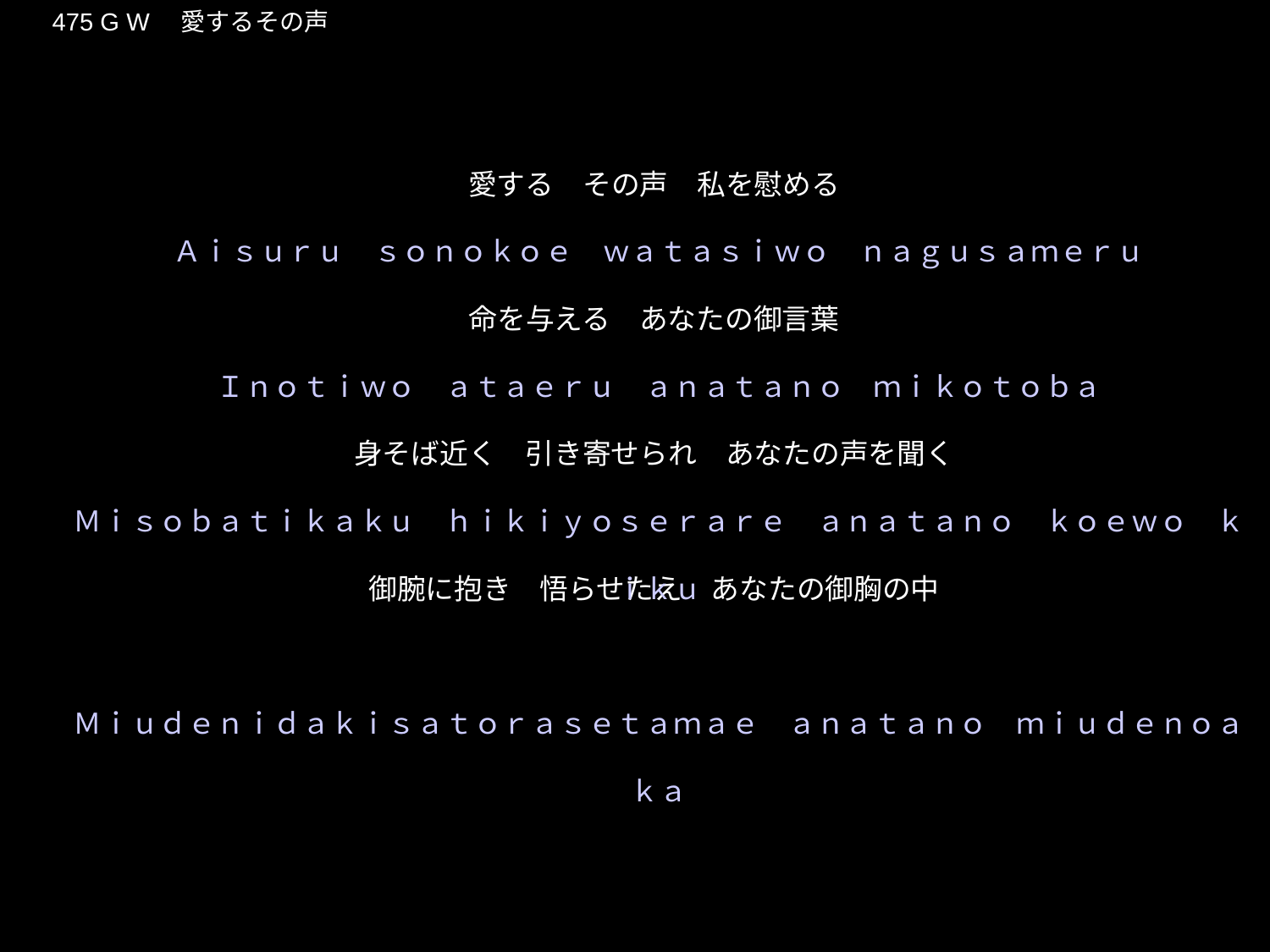

あいするそのこえ
★W
475 G W　愛するその声
★４
愛する　その声　私を慰める

命を与える　あなたの御言葉

身そば近く　引き寄せられ　あなたの声を聞く

御腕に抱き　悟らせたえ　あなたの御胸の中

Ａｉｓｕｒｕ　ｓｏｎｏｋｏｅ　ｗａｔａｓｉｗｏ　ｎａｇｕｓａｍｅｒｕ

Ｉｎｏｔｉｗｏ　ａｔａｅｒｕ　ａｎａｔａｎｏ　ｍｉｋｏｔｏｂａ

Ｍｉｓｏｂａｔｉｋａｋｕ　ｈｉｋｉｙｏｓｅｒａｒｅ　ａｎａｔａｎｏ　ｋｏｅｗｏ　ｋｉｋｕ

Ｍｉｕｄｅｎｉｄａｋｉｓａｔｏｒａｓｅｔａｍａｅ　ａｎａｔａｎｏ　ｍｉｕｄｅｎｏａｋａ